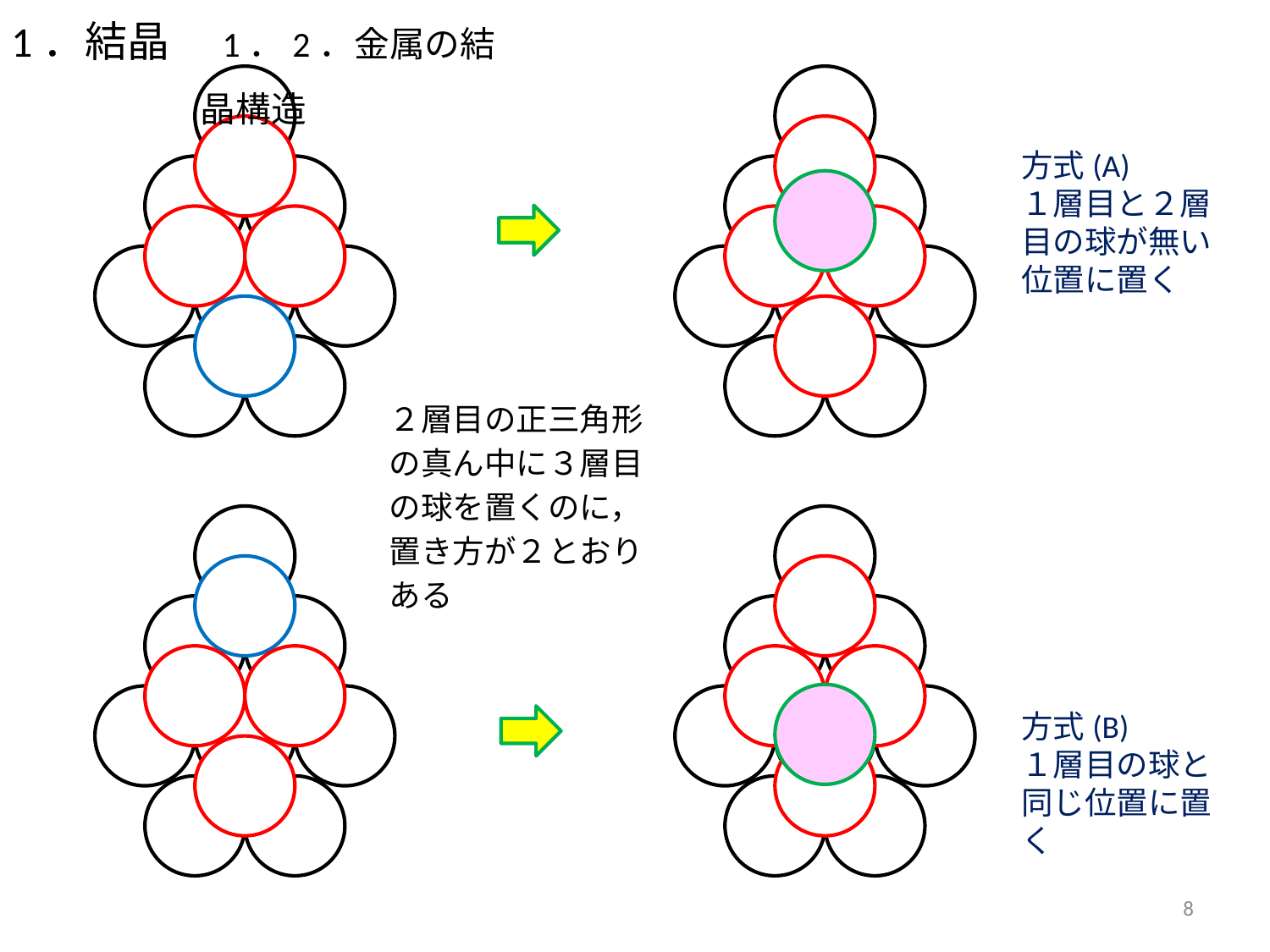

1．結晶　1．2．金属の結晶構造

方式(A)
１層目と２層目の球が無い
位置に置く

２層目の正三角形の真ん中に３層目の球を置くのに，
置き方が２とおりある

方式(B)
１層目の球と
同じ位置に置く

8